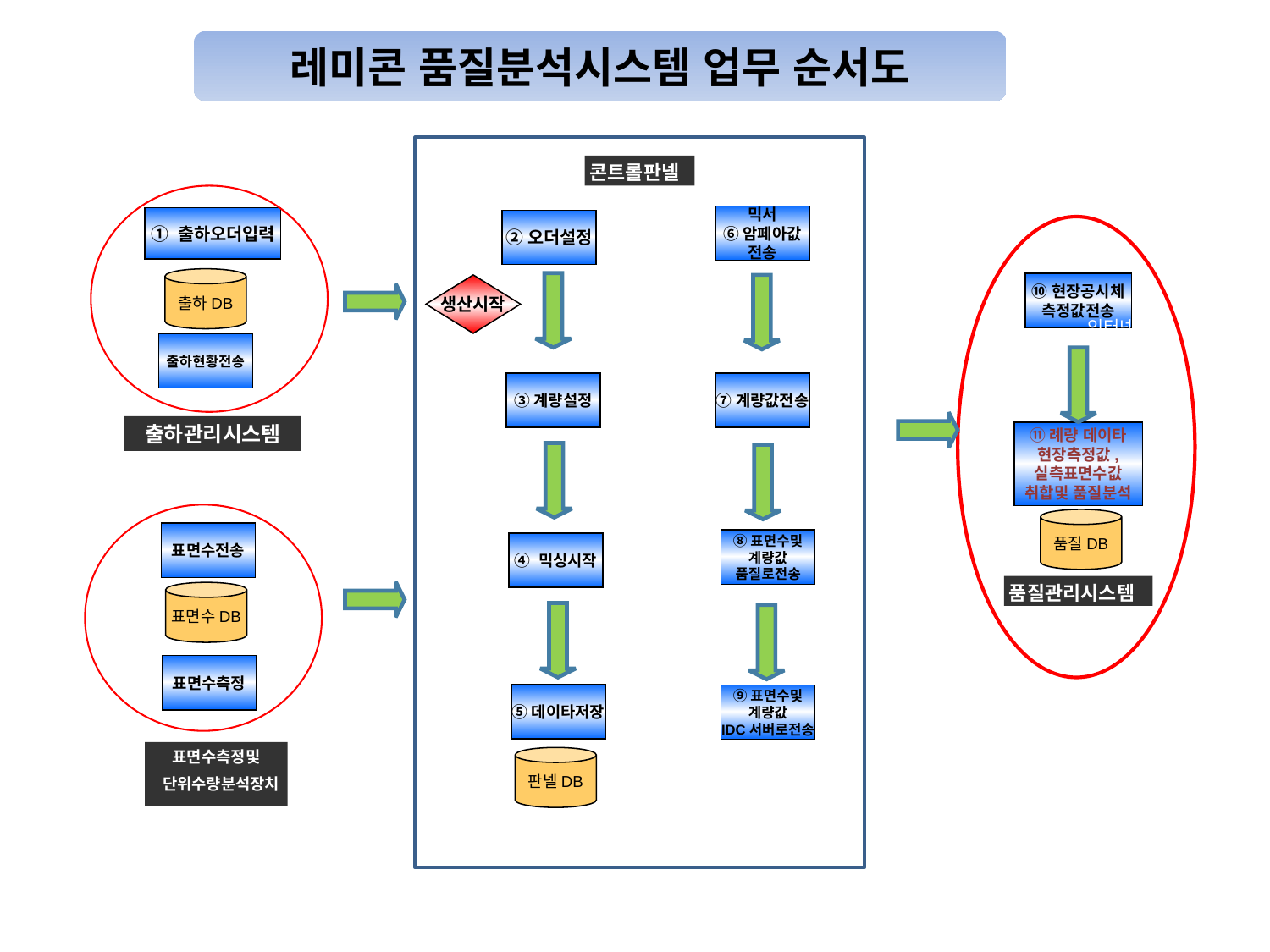

레미콘 품질분석시스템 업무 순서도

콘트롤판넬

믹서
⑥암페아값
전송
① 출하오더입력
②오더설정

출하DB

⑩현장공시체
측정값전송
생산시작

인터넷
출하현황전송

⑦계량값전송
③계량설정

출하관리시스템
⑪례량 데이타
현장측정값,
실측표면수값
취합및 품질분석

품질DB
표면수전송
⑧표면수및
계량값
품질로전송
④ 믹싱시작

품질관리시스템
표면수DB

표면수측정
⑤데이타저장
⑨표면수및
계량값
IDC서버로전송
표면수측정및
  단위수량분석장치
판넬DB